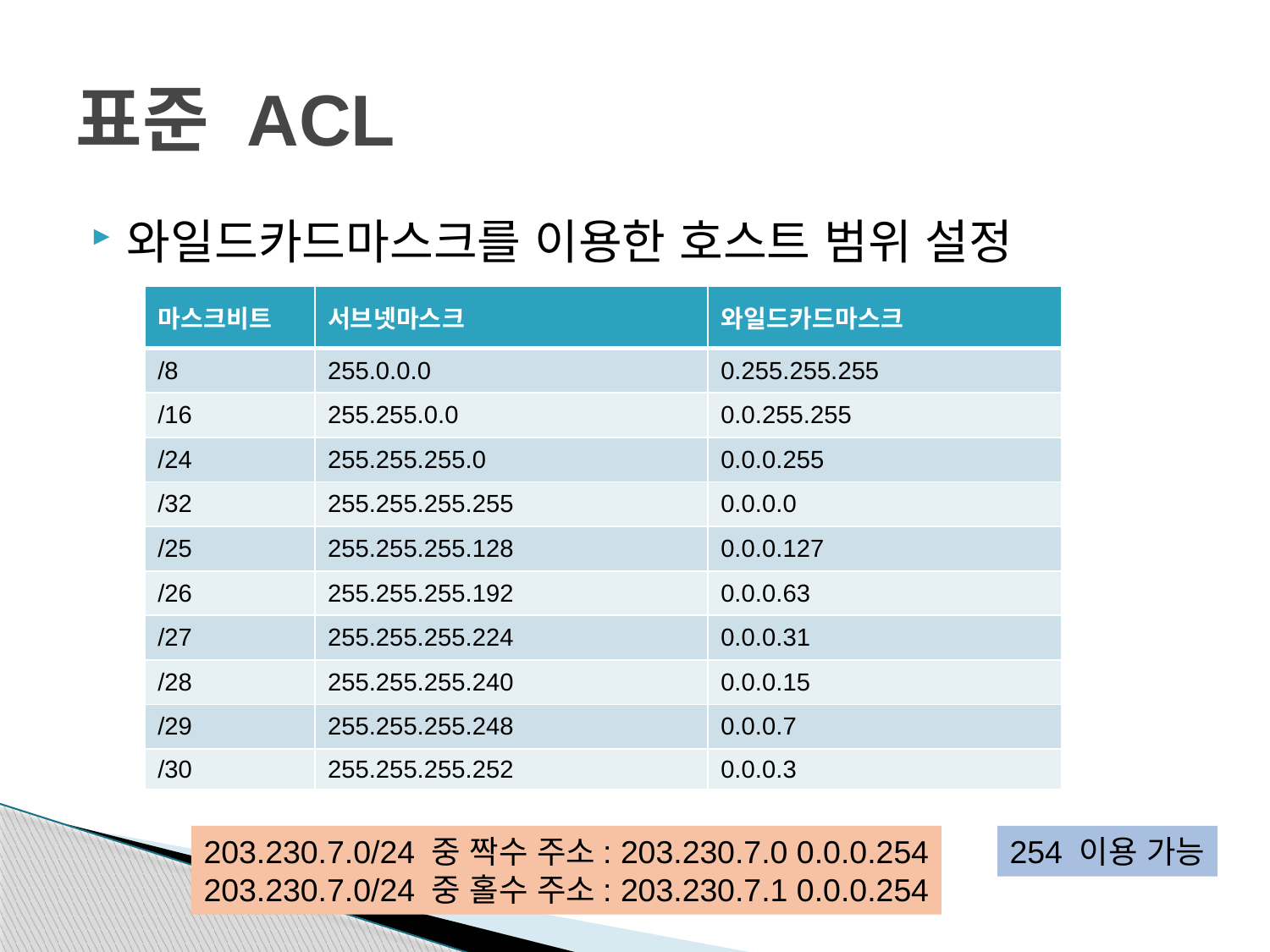

# 표준 ACL
와일드카드마스크를 이용한 호스트 범위 설정
| 마스크비트 | 서브넷마스크 | 와일드카드마스크 |
| --- | --- | --- |
| /8 | 255.0.0.0 | 0.255.255.255 |
| /16 | 255.255.0.0 | 0.0.255.255 |
| /24 | 255.255.255.0 | 0.0.0.255 |
| /32 | 255.255.255.255 | 0.0.0.0 |
| /25 | 255.255.255.128 | 0.0.0.127 |
| /26 | 255.255.255.192 | 0.0.0.63 |
| /27 | 255.255.255.224 | 0.0.0.31 |
| /28 | 255.255.255.240 | 0.0.0.15 |
| /29 | 255.255.255.248 | 0.0.0.7 |
| /30 | 255.255.255.252 | 0.0.0.3 |
203.230.7.0/24 중 짝수 주소: 203.230.7.0 0.0.0.254
203.230.7.0/24 중 홀수 주소: 203.230.7.1 0.0.0.254
254 이용 가능